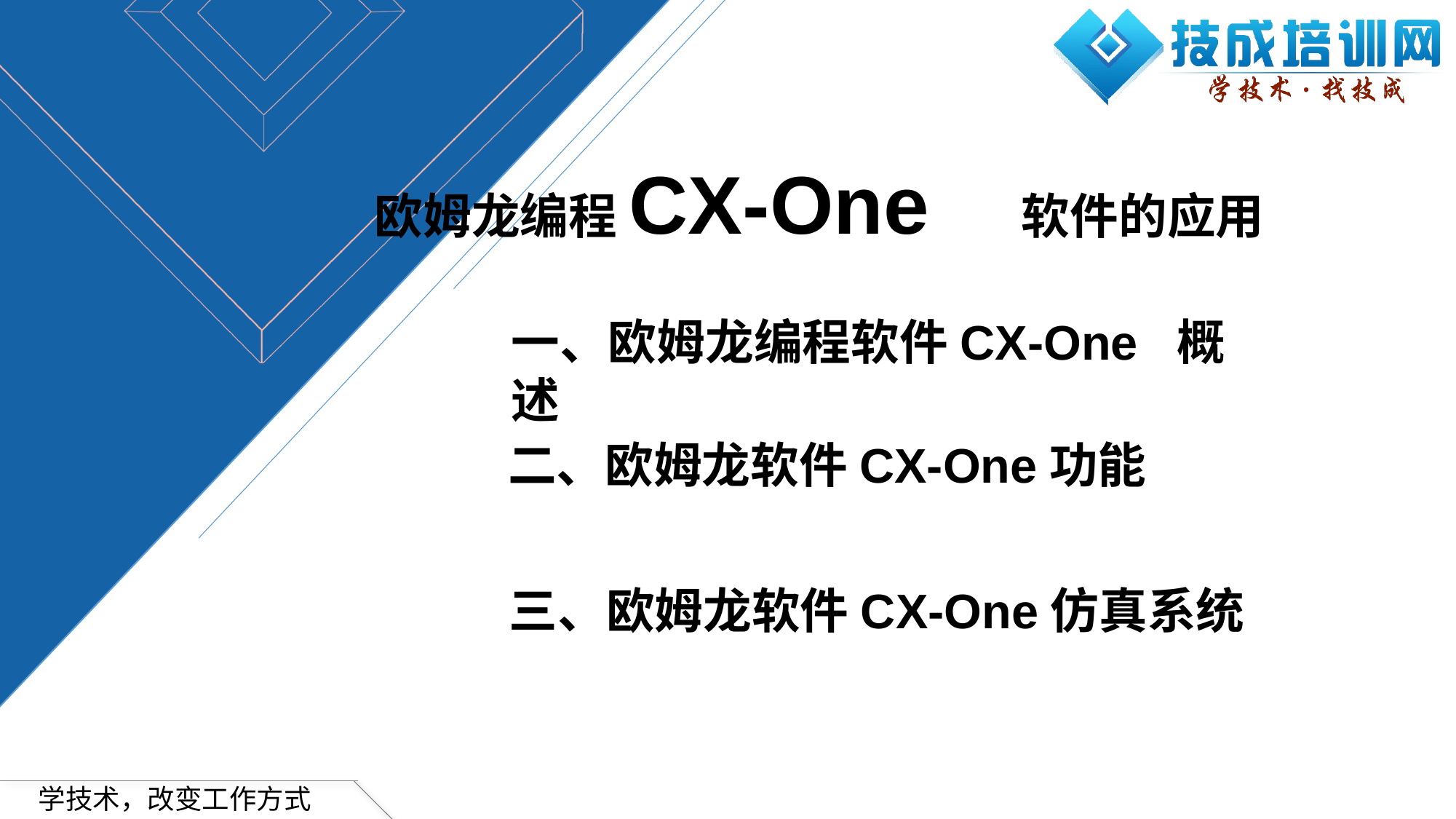

欧姆龙编程CX-One      软件的应用
一、欧姆龙编程软件CX-One  概述
二、欧姆龙软件CX-One功能
三、欧姆龙软件CX-One仿真系统